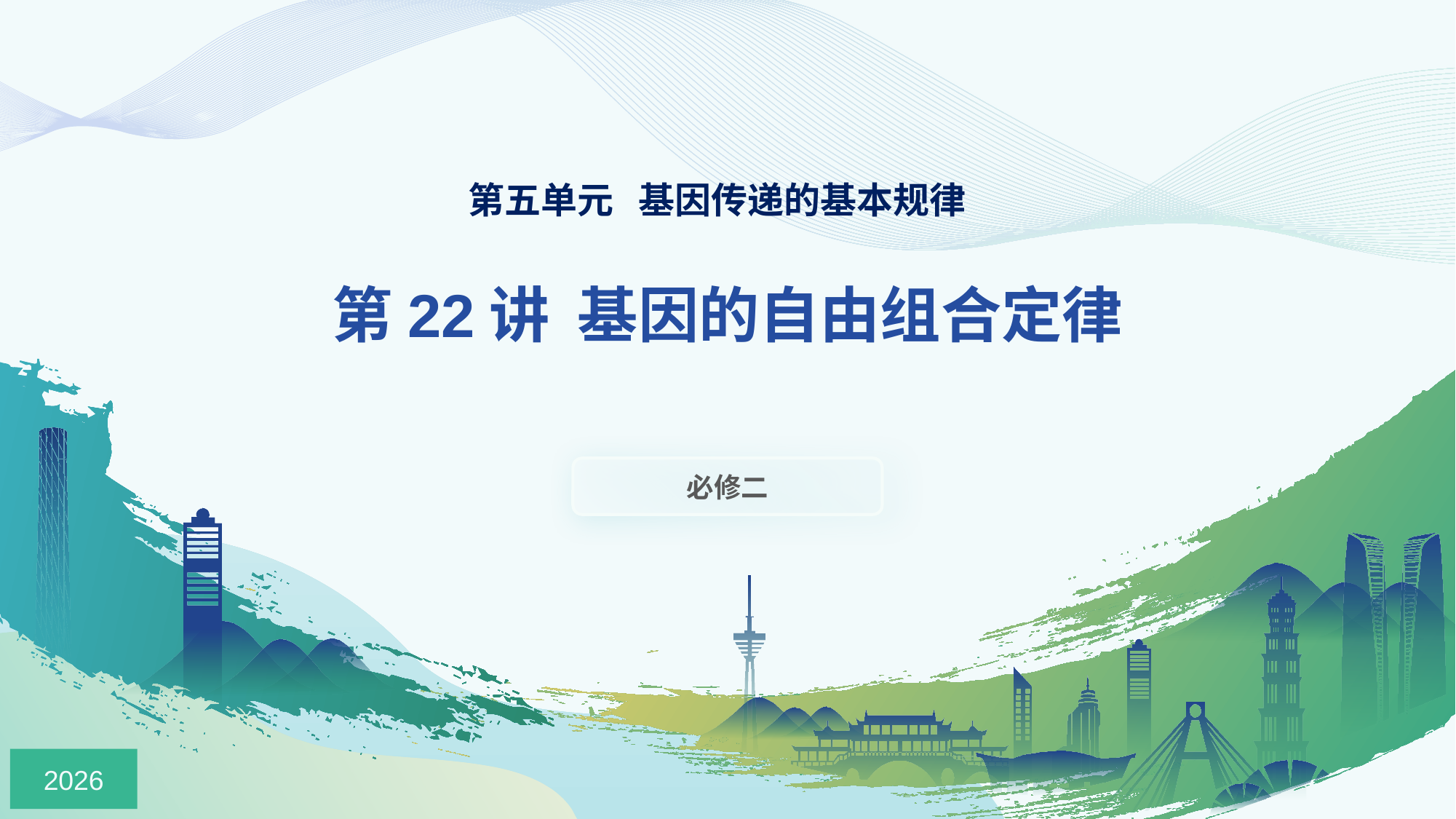

第五单元   基因传递的基本规律
# 第22讲  基因的自由组合定律
必修二
2026